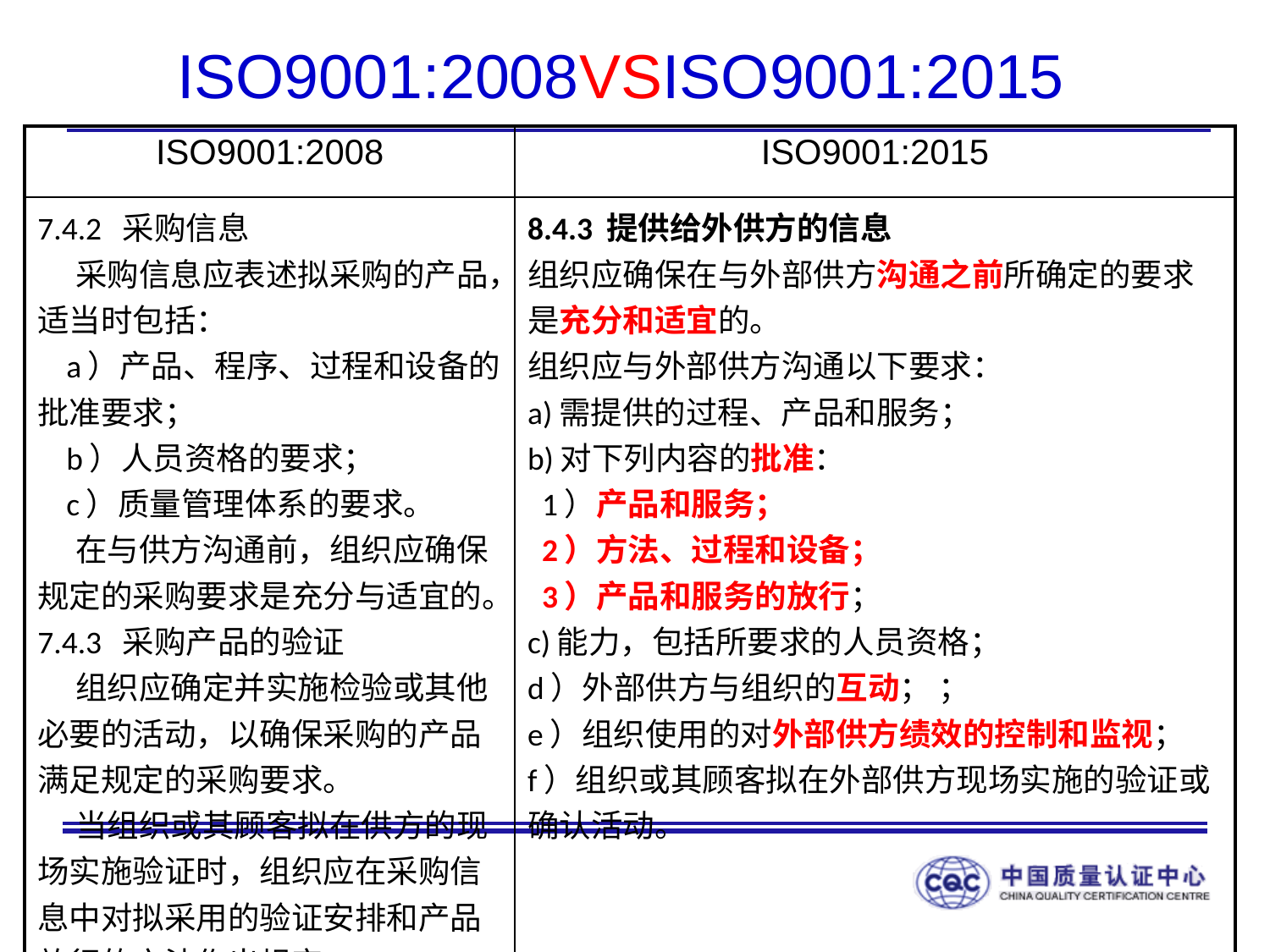

# ISO9001:2008VSISO9001:2015
| ISO9001:2008 | ISO9001:2015 |
| --- | --- |
| 7.4.2 采购信息 采购信息应表述拟采购的产品，适当时包括： a）产品、程序、过程和设备的批准要求； b）人员资格的要求； c）质量管理体系的要求。 在与供方沟通前，组织应确保规定的采购要求是充分与适宜的。 7.4.3 采购产品的验证 组织应确定并实施检验或其他必要的活动，以确保采购的产品满足规定的采购要求。 当组织或其顾客拟在供方的现场实施验证时，组织应在采购信息中对拟采用的验证安排和产品放行的方法作出规定。 | 8.4.3 提供给外供方的信息 组织应确保在与外部供方沟通之前所确定的要求是充分和适宜的。 组织应与外部供方沟通以下要求： a)需提供的过程、产品和服务； b)对下列内容的批准： 1）产品和服务； 2）方法、过程和设备； 3）产品和服务的放行； c)能力，包括所要求的人员资格； d）外部供方与组织的互动； ； e）组织使用的对外部供方绩效的控制和监视； f）组织或其顾客拟在外部供方现场实施的验证或确认活动。 |
193